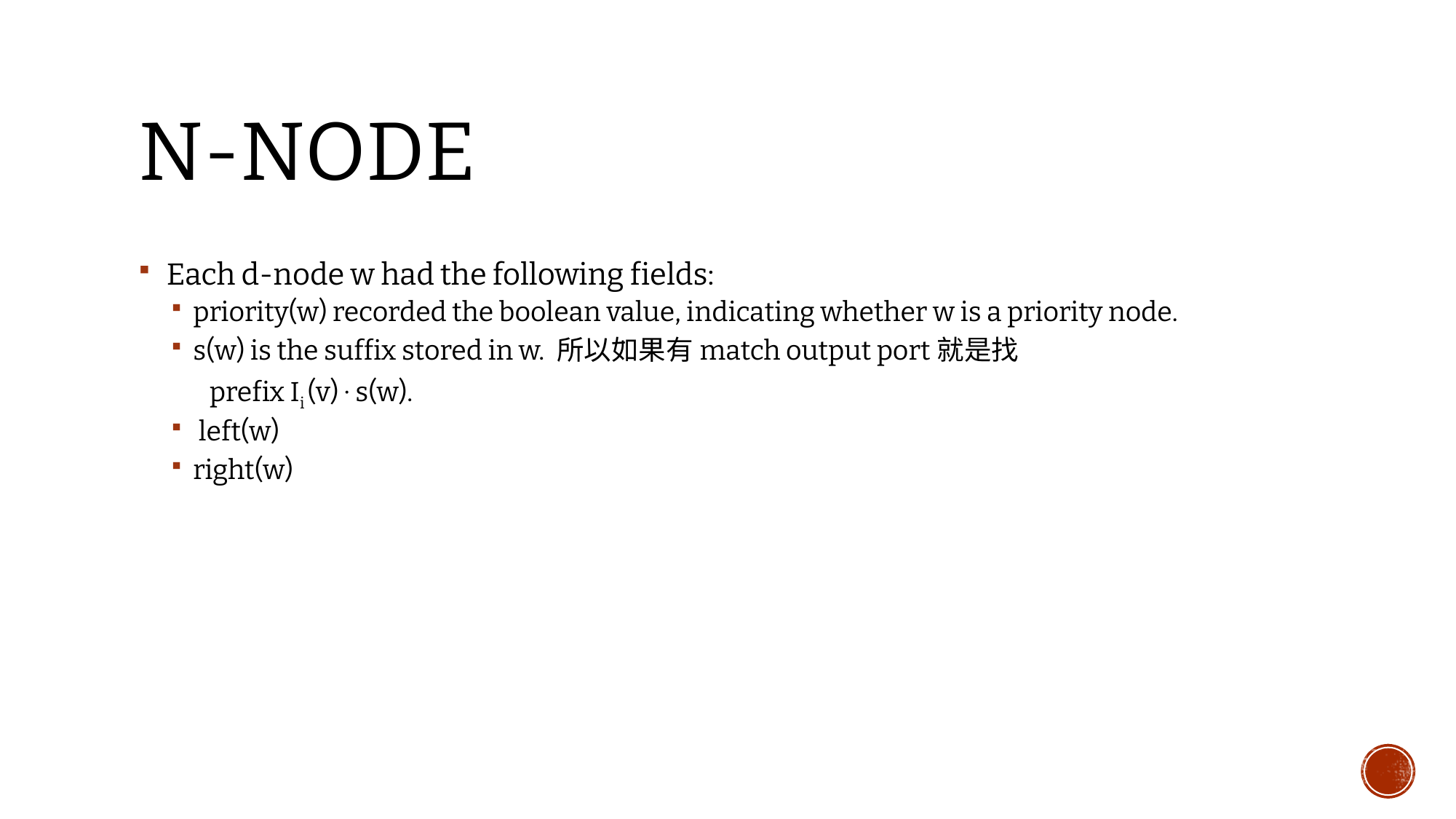

# N-node
 Each d-node w had the following ﬁelds:
priority(w) recorded the boolean value, indicating whether w is a priority node.
s(w) is the sufﬁx stored in w. 所以如果有match output port就是找
   preﬁx Ii (v) · s(w).
 left(w)
right(w)